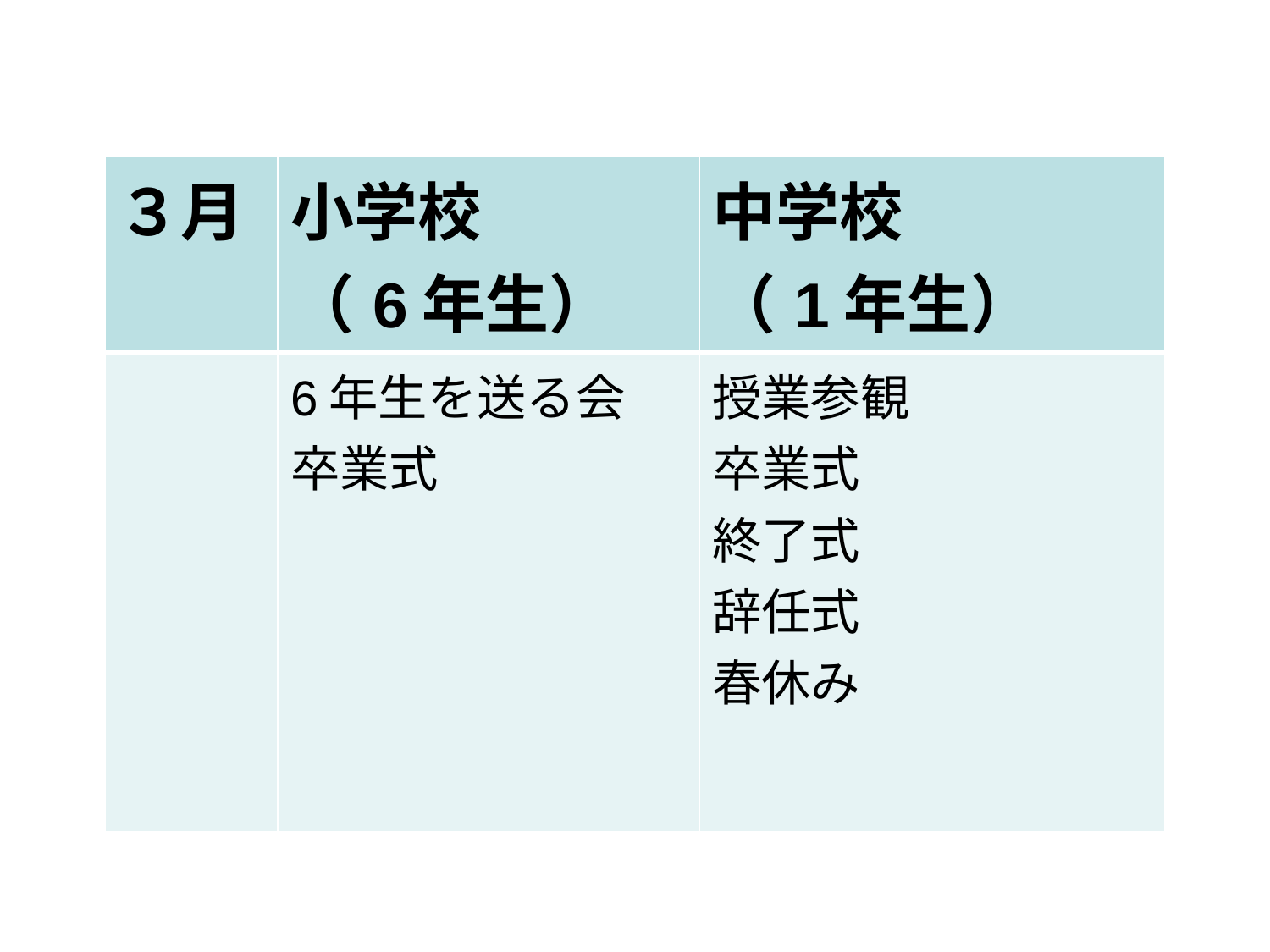

| ３月 | 小学校 （6年生） | 中学校 （1年生） |
| --- | --- | --- |
|  | 6年生を送る会 卒業式 | 授業参観 卒業式 終了式 辞任式 春休み |